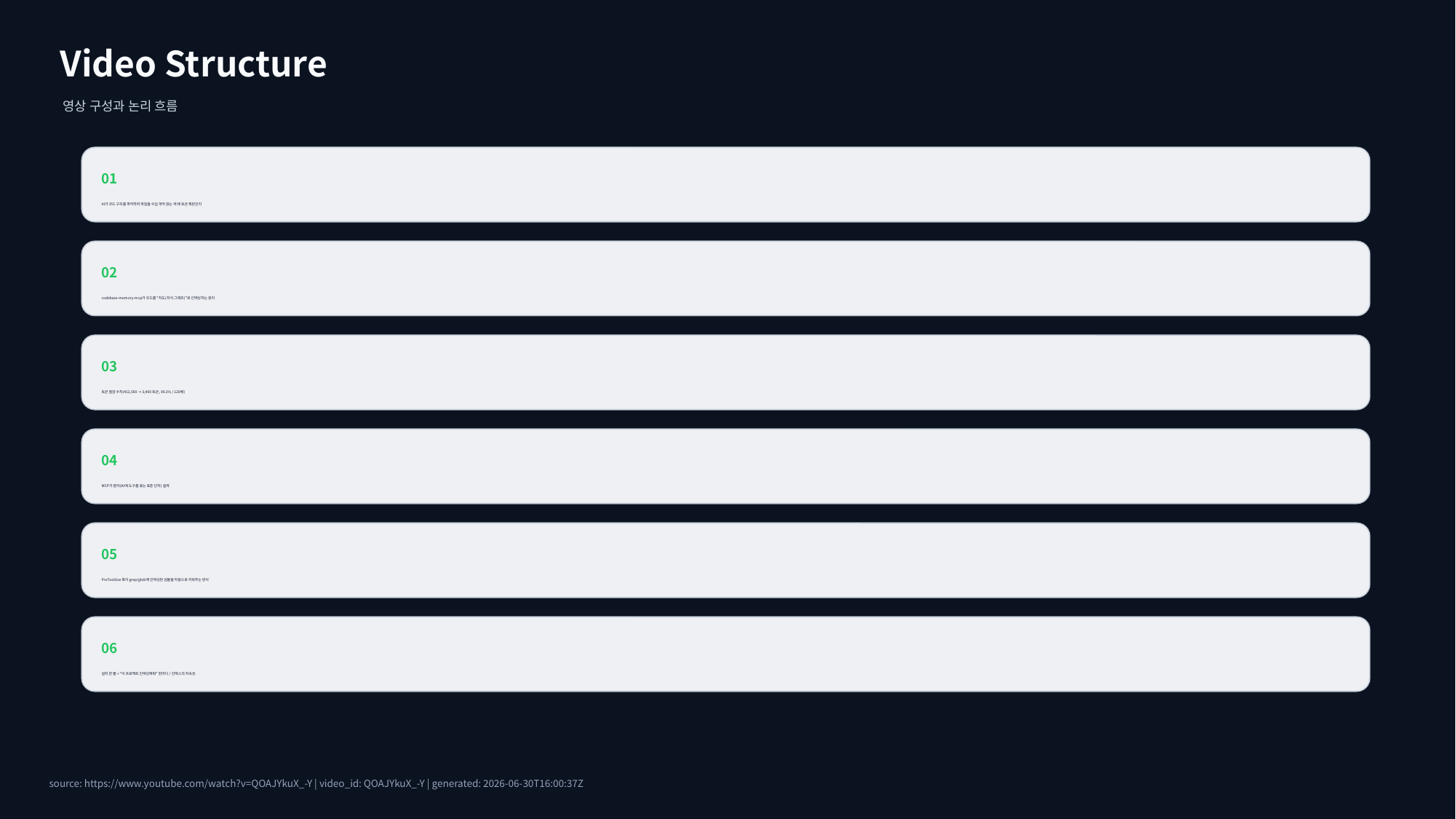

Video Structure
영상 구성과 논리 흐름

01
AI가 코드 구조를 파악하려 파일을 수십 개씩 읽는 게 왜 토큰 폭탄인지

02
codebase-memory-mcp가 코드를 "지도(지식 그래프)"로 인덱싱하는 원리

03
토큰 절감 수치(412,000 → 3,400 토큰, 99.2% / 120배)

04
MCP가 뭔지(AI에 도구를 꽂는 표준 단자) 쉽게

05
PreToolUse 훅이 grep/glob에 인덱싱된 심볼을 자동으로 끼워주는 방식

06
설치 한 줄 + "이 프로젝트 인덱싱해줘" 한마디 / 인덱스의 지속성
source: https://www.youtube.com/watch?v=QOAJYkuX_-Y | video_id: QOAJYkuX_-Y | generated: 2026-06-30T16:00:37Z